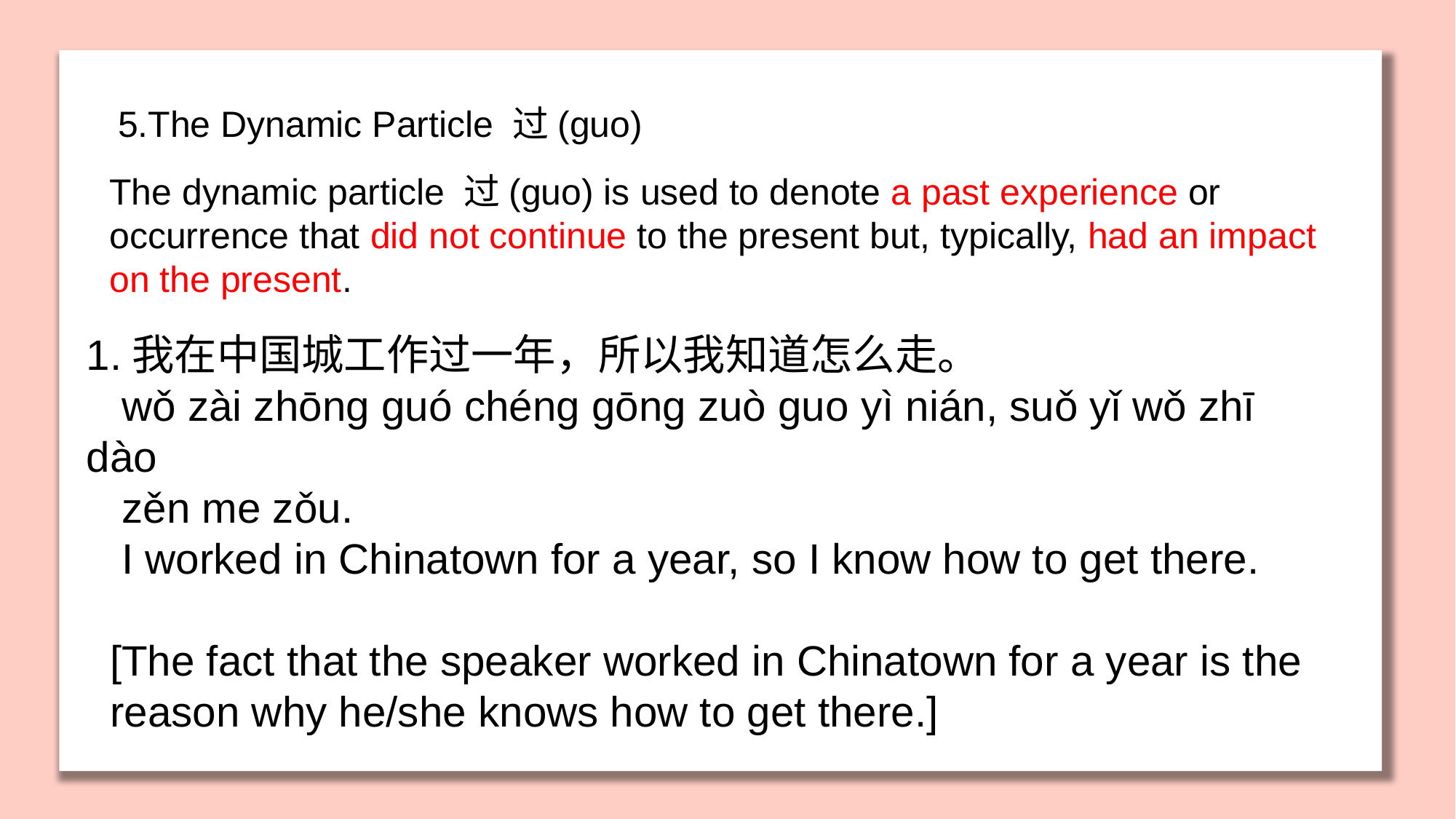

5.The Dynamic Particle 过(guo)
The dynamic particle 过(guo) is used to denote a past experience or occurrence that did not continue to the present but, typically, had an impact on the present.
1.我在中国城工作过一年，所以我知道怎么走。
   wǒ zài zhōng guó chéng gōng zuò guo yì nián, suǒ yǐ wǒ zhī dào
   zěn me zǒu.
   I worked in Chinatown for a year, so I know how to get there.

  [The fact that the speaker worked in Chinatown for a year is the
  reason why he/she knows how to get there.]